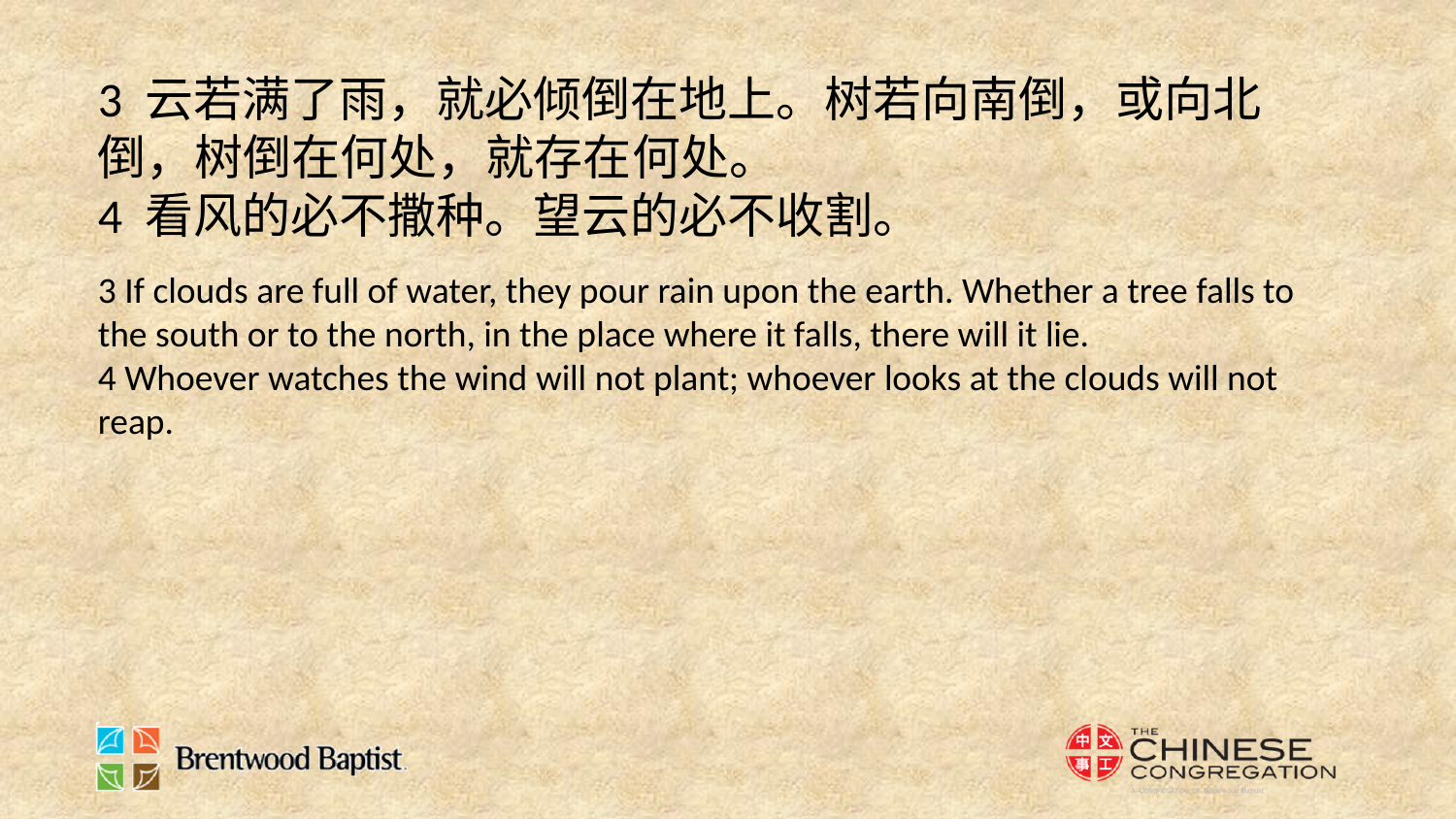

3 云若满了雨，就必倾倒在地上。树若向南倒，或向北倒，树倒在何处，就存在何处。
4 看风的必不撒种。望云的必不收割。

3 If clouds are full of water, they pour rain upon the earth. Whether a tree falls to the south or to the north, in the place where it falls, there will it lie.
4 Whoever watches the wind will not plant; whoever looks at the clouds will not reap.